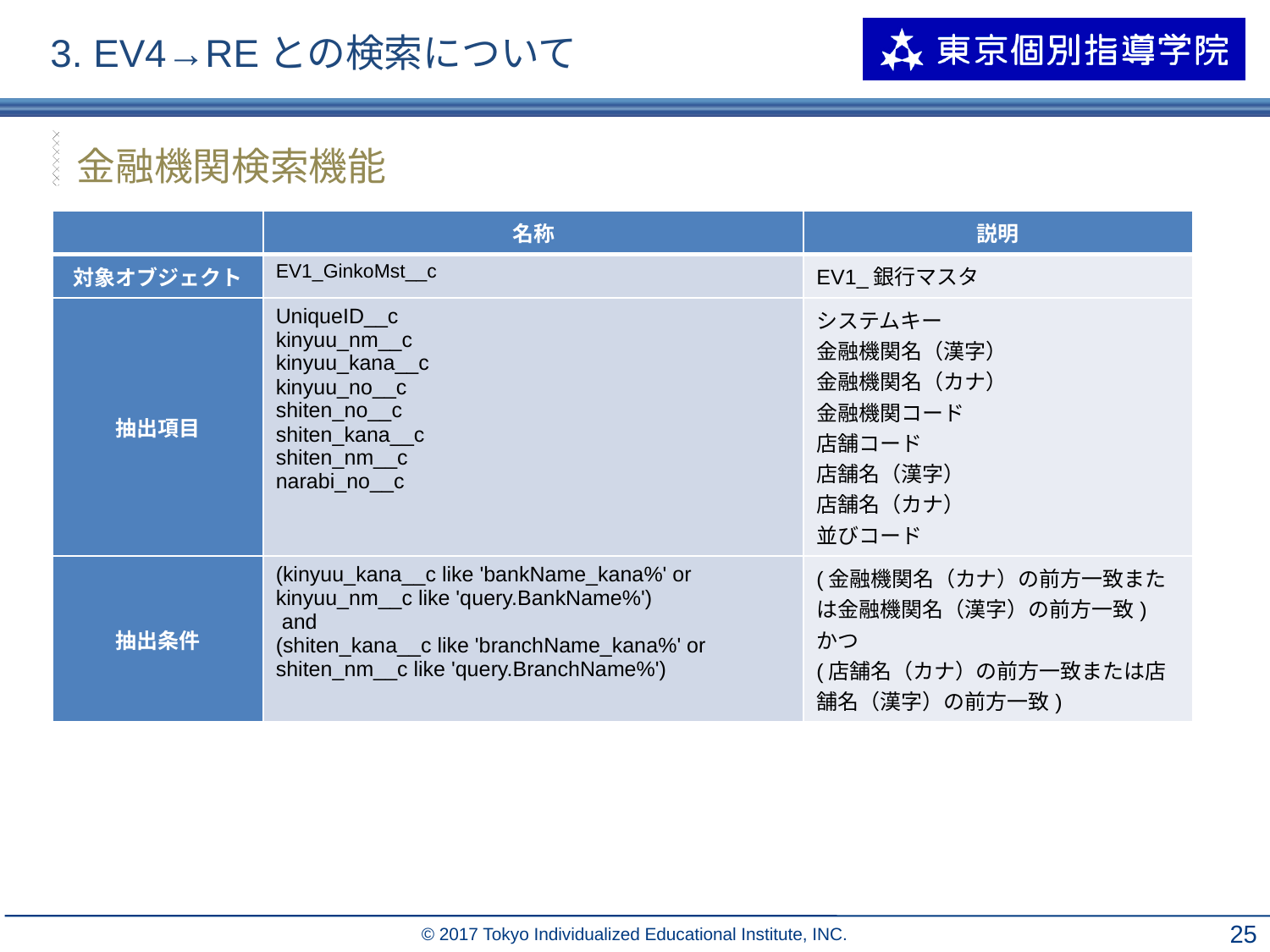

# 3. EV4→REとの検索について
金融機関検索機能

|  | 名称 | 説明 |
| --- | --- | --- |
| 対象オブジェクト | EV1\_GinkoMst\_\_c | EV1\_銀行マスタ |
| 抽出項目 | UniqueID\_\_c kinyuu\_nm\_\_c kinyuu\_kana\_\_c kinyuu\_no\_\_c shiten\_no\_\_c shiten\_kana\_\_c shiten\_nm\_\_c narabi\_no\_\_c | システムキー 金融機関名（漢字） 金融機関名（カナ） 金融機関コード 店舗コード 店舗名（漢字） 店舗名（カナ） 並びコード |
| 抽出条件 | (kinyuu\_kana\_\_c like 'bankName\_kana%' or kinyuu\_nm\_\_c like 'query.BankName%') and (shiten\_kana\_\_c like 'branchName\_kana%' or shiten\_nm\_\_c like 'query.BranchName%') | (金融機関名（カナ）の前方一致または金融機関名（漢字）の前方一致) かつ (店舗名（カナ）の前方一致または店舗名（漢字）の前方一致) |
25